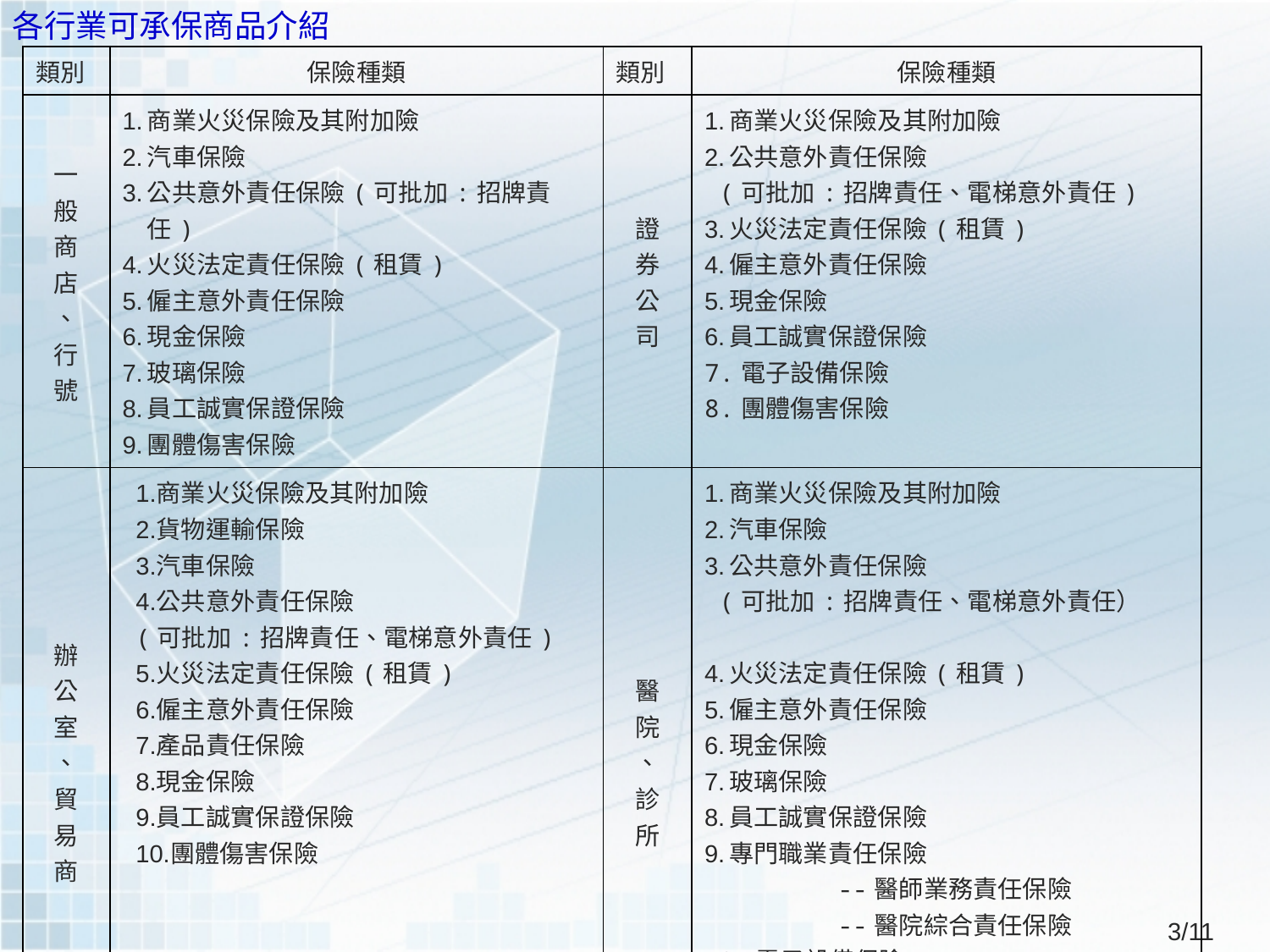

各行業可承保商品介紹
| 類別 | 保險種類 | 類別 | 保險種類 |
| --- | --- | --- | --- |
| 一 般 商 店 、 行 號 | 商業火災保險及其附加險 汽車保險 公共意外責任保險(可批加:招牌責任) 火災法定責任保險(租賃) 僱主意外責任保險 現金保險 玻璃保險 員工誠實保證保險 團體傷害保險 | 證 券 公 司 | 商業火災保險及其附加險 公共意外責任保險 (可批加:招牌責任、電梯意外責任) 火災法定責任保險(租賃) 僱主意外責任保險 現金保險 員工誠實保證保險 7.電子設備保險 8.團體傷害保險 |
| 辦 公 室 、 貿 易 商 | 商業火災保險及其附加險 貨物運輸保險 汽車保險 公共意外責任保險 (可批加:招牌責任、電梯意外責任) 火災法定責任保險(租賃) 僱主意外責任保險 產品責任保險 現金保險 員工誠實保證保險 團體傷害保險 | 醫 院 、 診 所 | 商業火災保險及其附加險 汽車保險 公共意外責任保險 (可批加:招牌責任、電梯意外責任） 火災法定責任保險(租賃) 僱主意外責任保險 現金保險 玻璃保險 員工誠實保證保險 專門職業責任保險 --醫師業務責任保險 --醫院綜合責任保險 10.電子設備保險 11.鍋爐保險 12.團體傷害保險 |

3/11